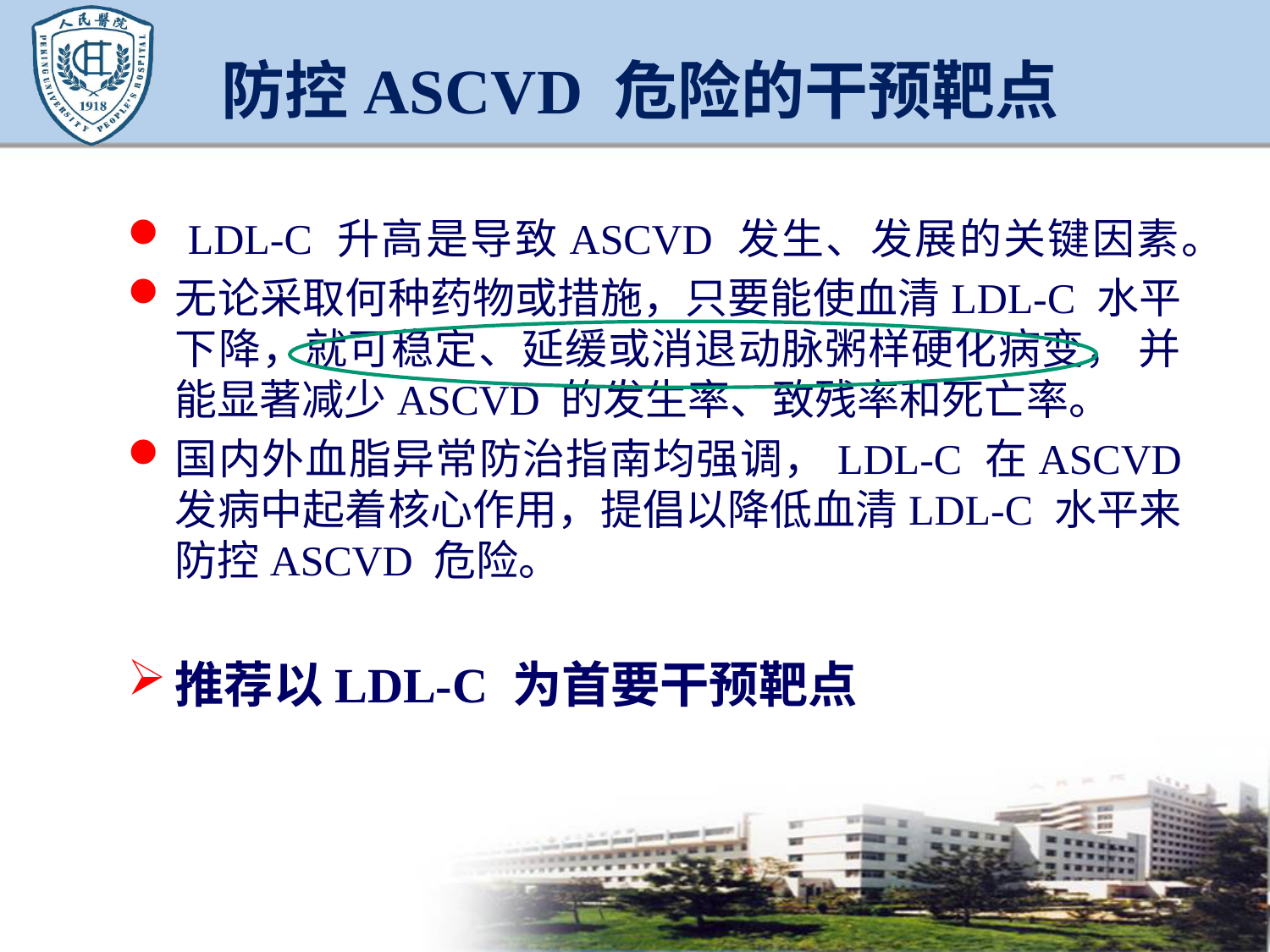

# 防控ASCVD 危险的干预靶点
 LDL-C 升高是导致ASCVD 发生、发展的关键因素。
无论采取何种药物或措施，只要能使血清LDL-C 水平下降，就可稳定、延缓或消退动脉粥样硬化病变， 并能显著减少ASCVD 的发生率、致残率和死亡率。
国内外血脂异常防治指南均强调，LDL-C 在ASCVD 发病中起着核心作用，提倡以降低血清LDL-C 水平来防控ASCVD 危险。

推荐以LDL-C 为首要干预靶点